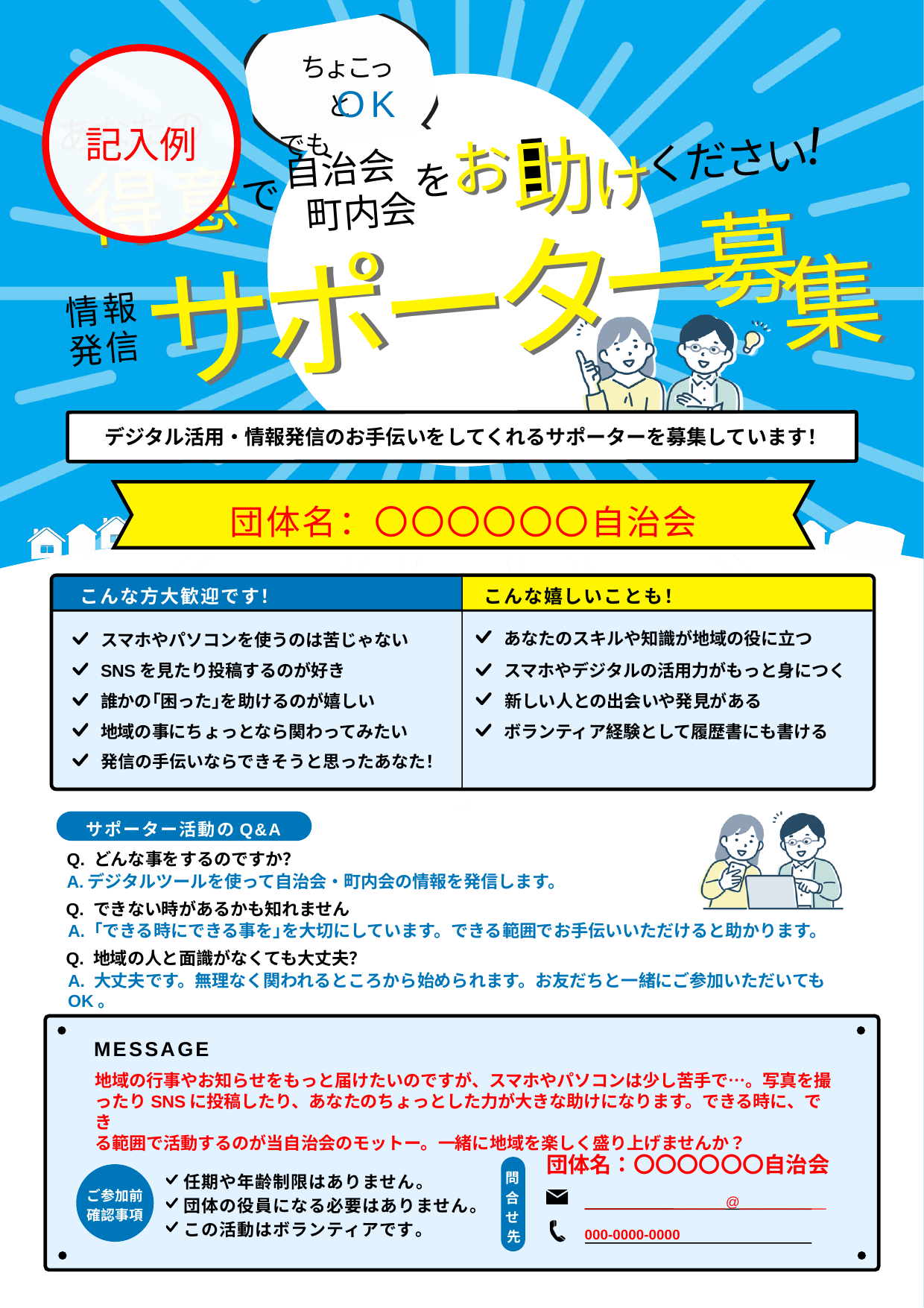

ちょこっと
でも
記入例

OK
あなたの
！
助
助
お
お
け
け

ください
得
得
自治会
　町内会
を
意
意
で
ー
募
募
ー
タ
タ
ー
ー
ポ
ポ

サ
サ
集
集

情報
発信

デジタル活用・情報発信のお手伝いをしてくれるサポーターを募集しています！

団体名：〇〇〇〇〇〇自治会

こんな方大歓迎です！
こんな嬉しいことも！

あなたのスキルや知識が地域の役に立つ
スマホやパソコンを使うのは苦じゃない

スマホやデジタルの活用力がもっと身につく
SNSを見たり投稿するのが好き

誰かの｢困った｣を助けるのが嬉しい
新しい人との出会いや発見がある

地域の事にちょっとなら関わってみたい
ボランティア経験として履歴書にも書ける

発信の手伝いならできそうと思ったあなた！

サポーター活動のQ&A
Q. どんな事をするのですか？
A.デジタルツールを使って自治会・町内会の情報を発信します。
Q. できない時があるかも知れません
A. ｢できる時にできる事を｣を大切にしています。できる範囲でお手伝いいただけると助かります。
Q. 地域の人と面識がなくても大丈夫？
A. 大丈夫です。無理なく関われるところから始められます。お友だちと一緒にご参加いただいてもOK。

MESSAGE
地域の行事やお知らせをもっと届けたいのですが、スマホやパソコンは少し苦手で…。写真を撮
ったりSNSに投稿したり、あなたのちょっとした力が大きな助けになります。できる時に、でき
る範囲で活動するのが当自治会のモットー。一緒に地域を楽しく盛り上げませんか？
団体名：〇〇〇〇〇〇自治会
問合せ先

ご参加前
確認事項
　任期や年齢制限はありません。
　団体の役員になる必要はありません。
　この活動はボランティアです。

__________________@___________

000-0000-0000